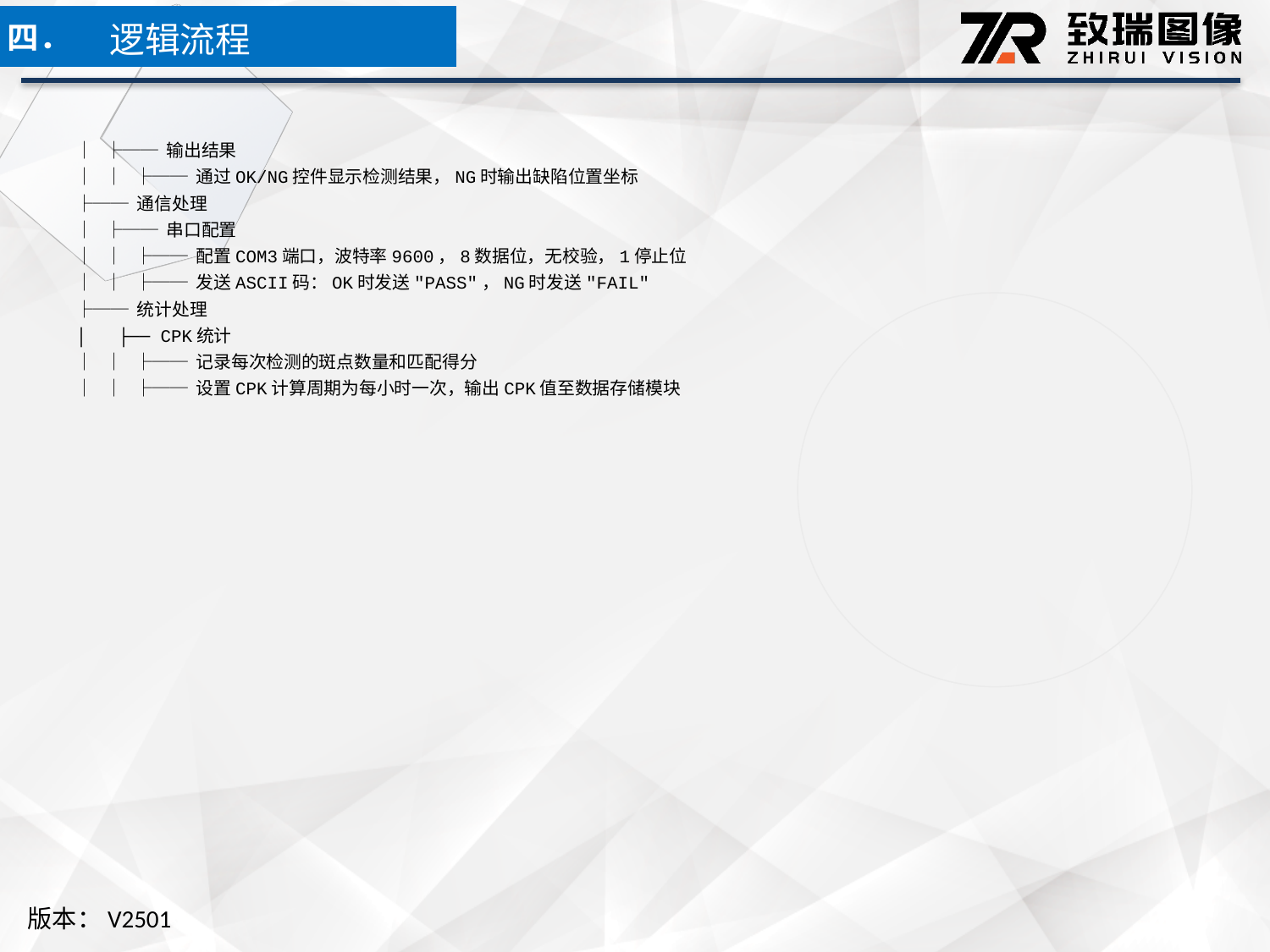

逻辑流程
四．

│   ├── 输出结果
│   │   ├── 通过OK/NG控件显示检测结果，NG时输出缺陷位置坐标
├── 通信处理
│   ├── 串口配置
│   │   ├── 配置COM3端口，波特率9600，8数据位，无校验，1停止位
│   │   ├── 发送ASCII码：OK时发送"PASS"，NG时发送"FAIL"
├── 统计处理
│   ├── CPK统计
│   │   ├── 记录每次检测的斑点数量和匹配得分
│   │   ├── 设置CPK计算周期为每小时一次，输出CPK值至数据存储模块